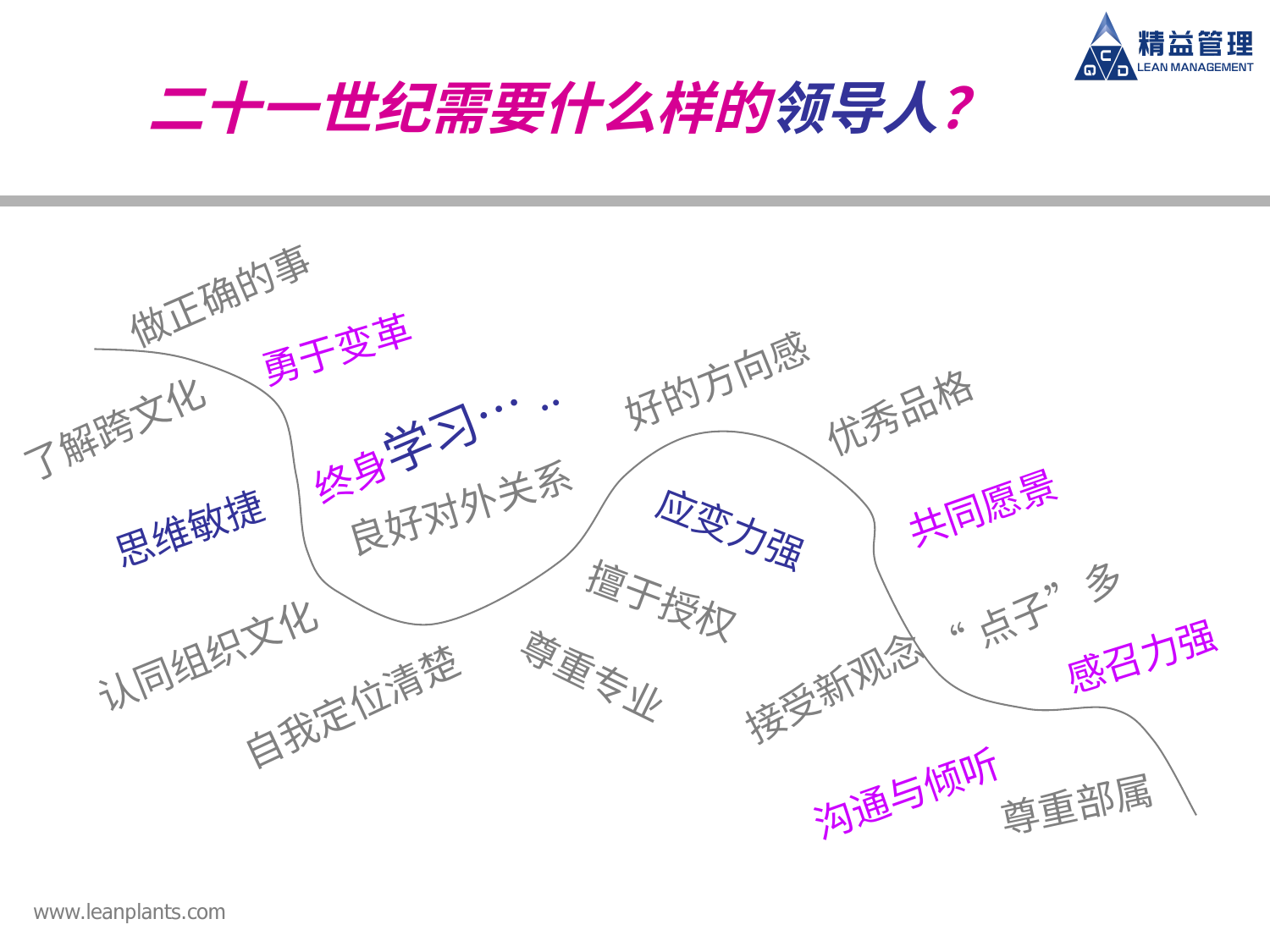

二十一世纪需要什么样的领导人？

做正确的事
勇于变革
好的方向感

优秀品格
终身学习…..
了解跨文化
良好对外关系
共同愿景
思维敏捷
应变力强
“点子”多
擅于授权
认同组织文化
感召力强
尊重专业
接受新观念
自我定位清楚
沟通与倾听
尊重部属
54